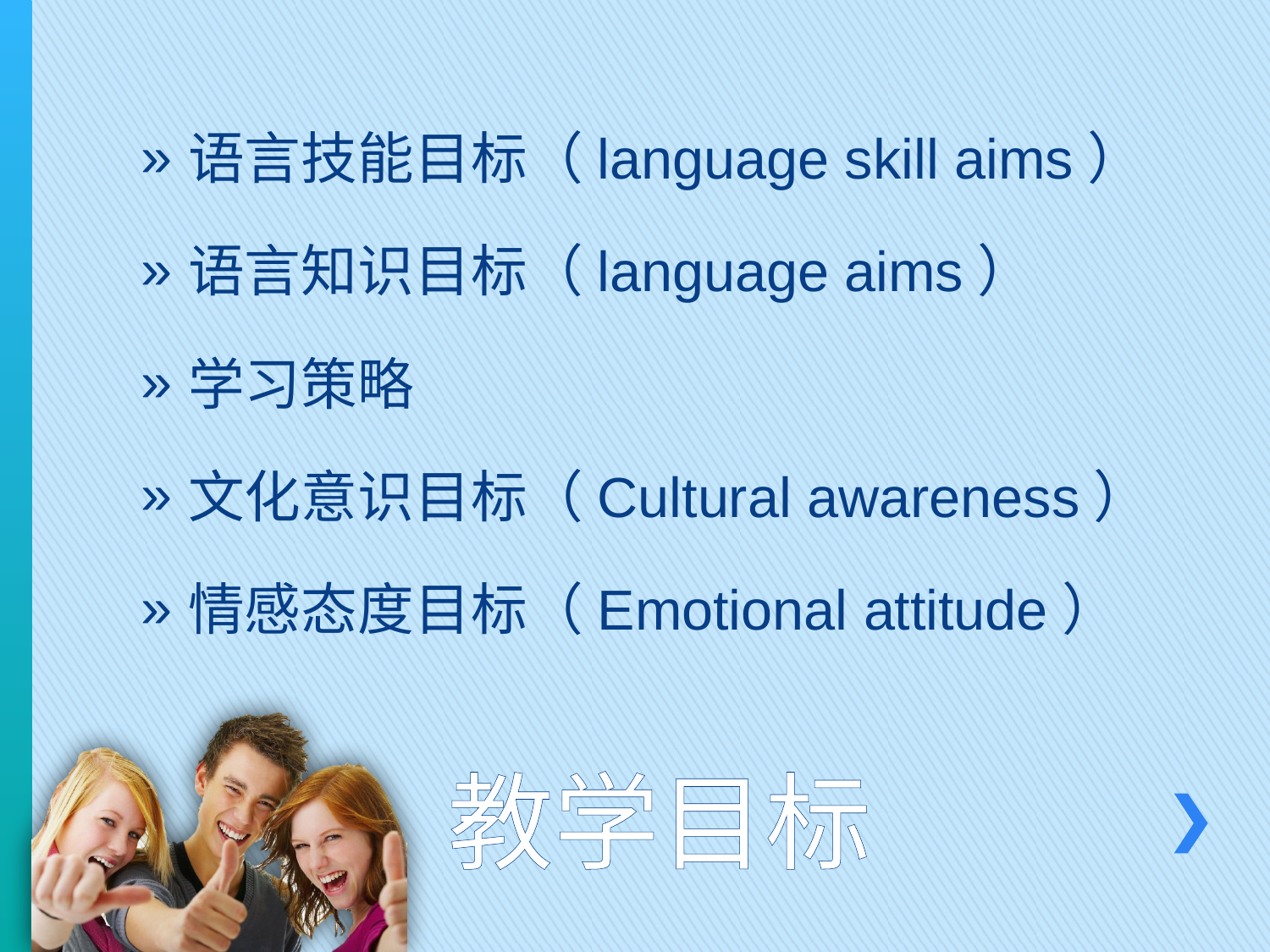

语言技能目标（language skill aims）
语言知识目标（language aims）
学习策略
文化意识目标（Cultural awareness）
情感态度目标（Emotional attitude）

# 教学目标